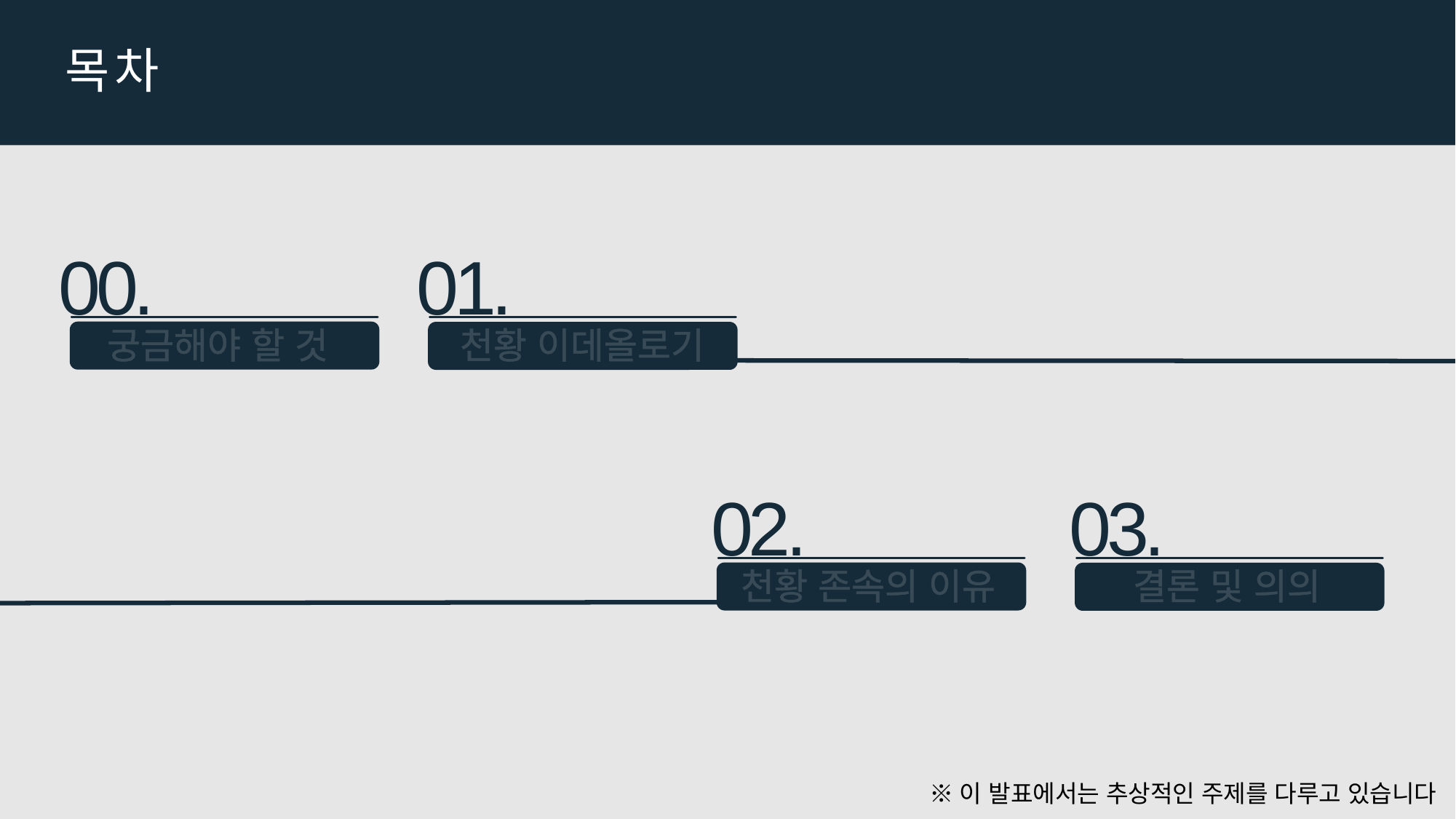

목 차
00.
01.
궁금해야 할 것
천황 이데올로기

02.
03.
천황 존속의 이유
결론 및 의의

※이 발표에서는 추상적인 주제를 다루고 있습니다